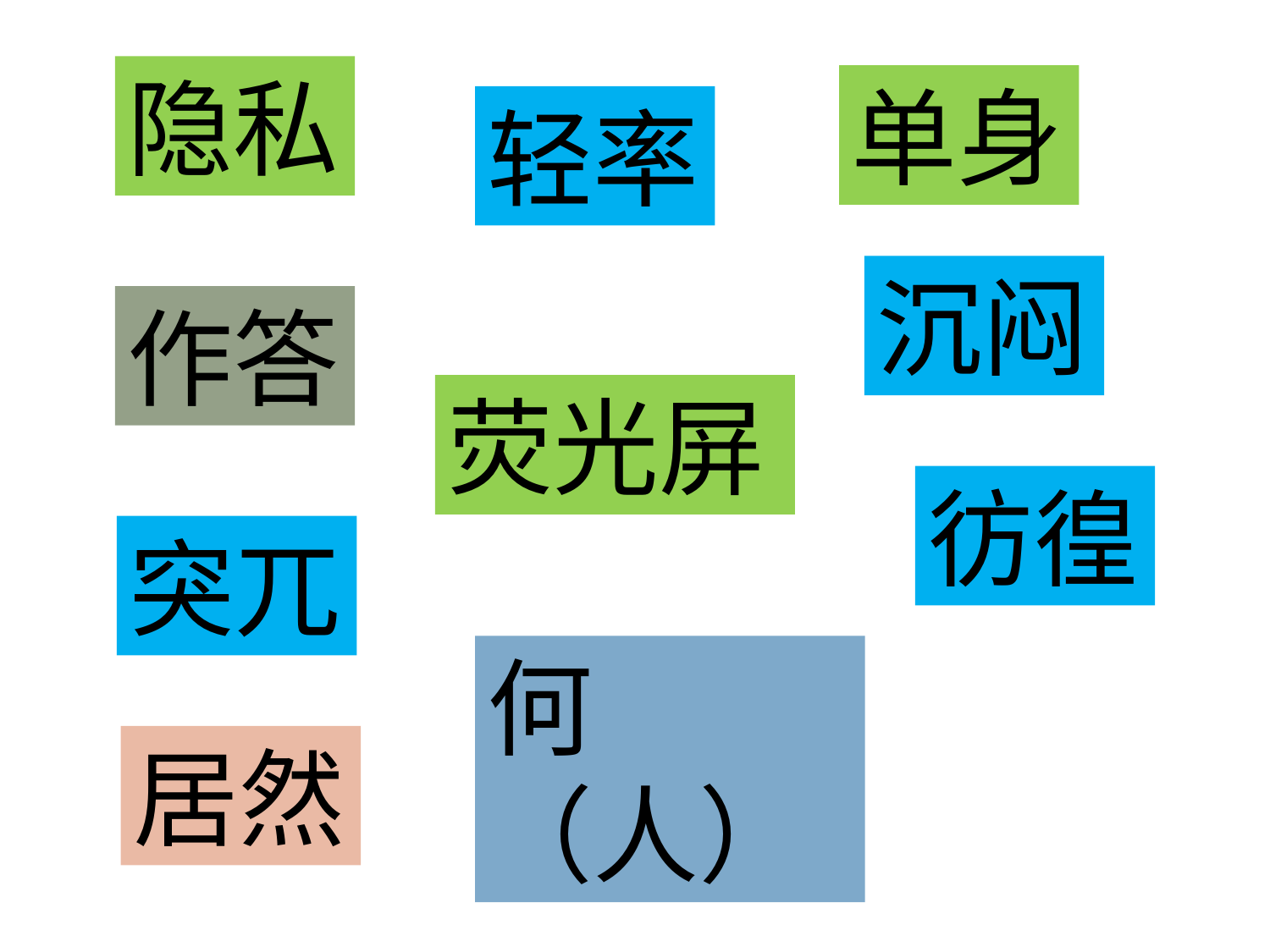

隐私
单身
轻率
沉闷
作答
荧光屏
彷徨
突兀
何（人）
居然